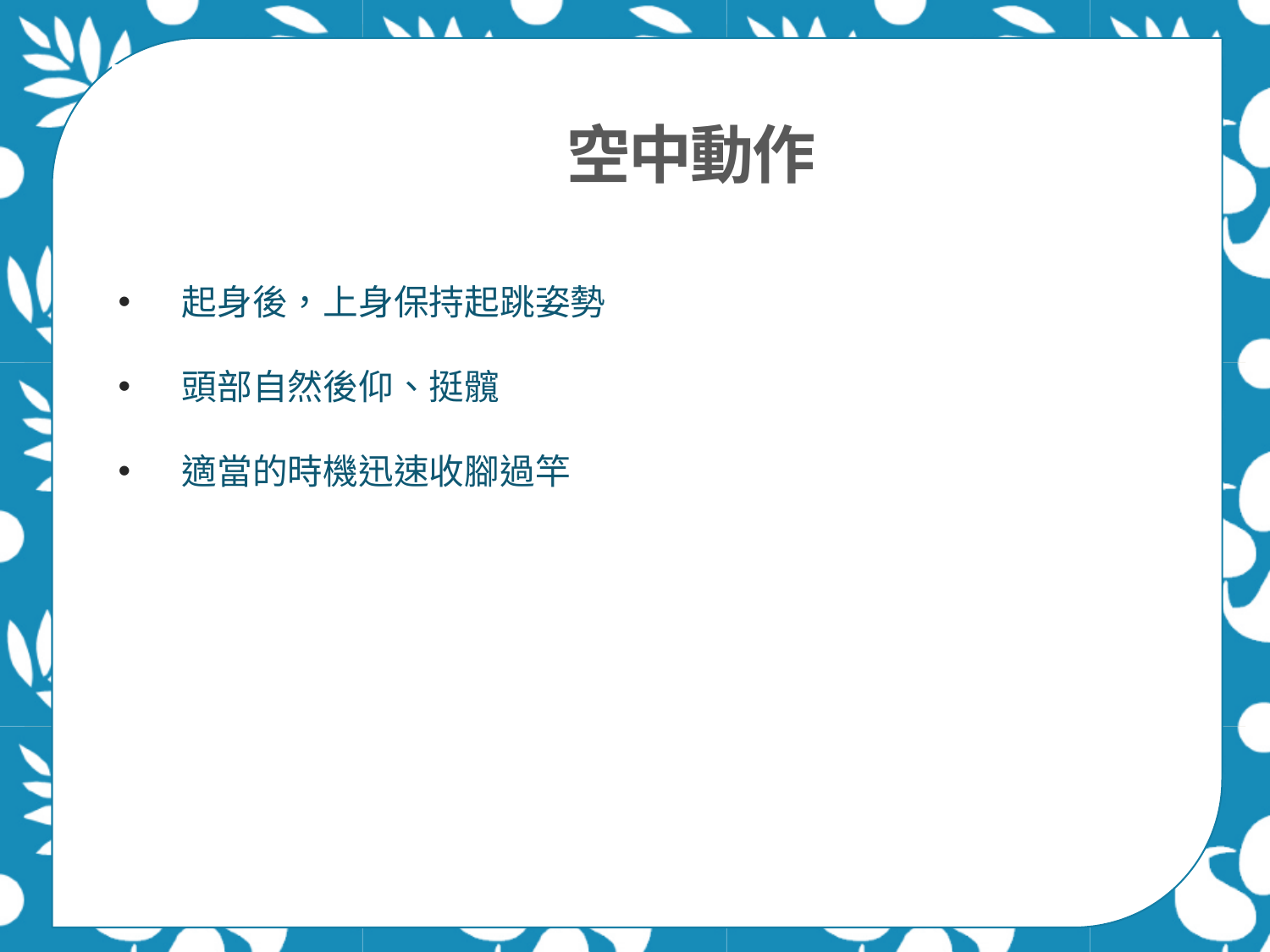

空中動作
起身後，上身保持起跳姿勢
頭部自然後仰、挺髖
適當的時機迅速收腳過竿